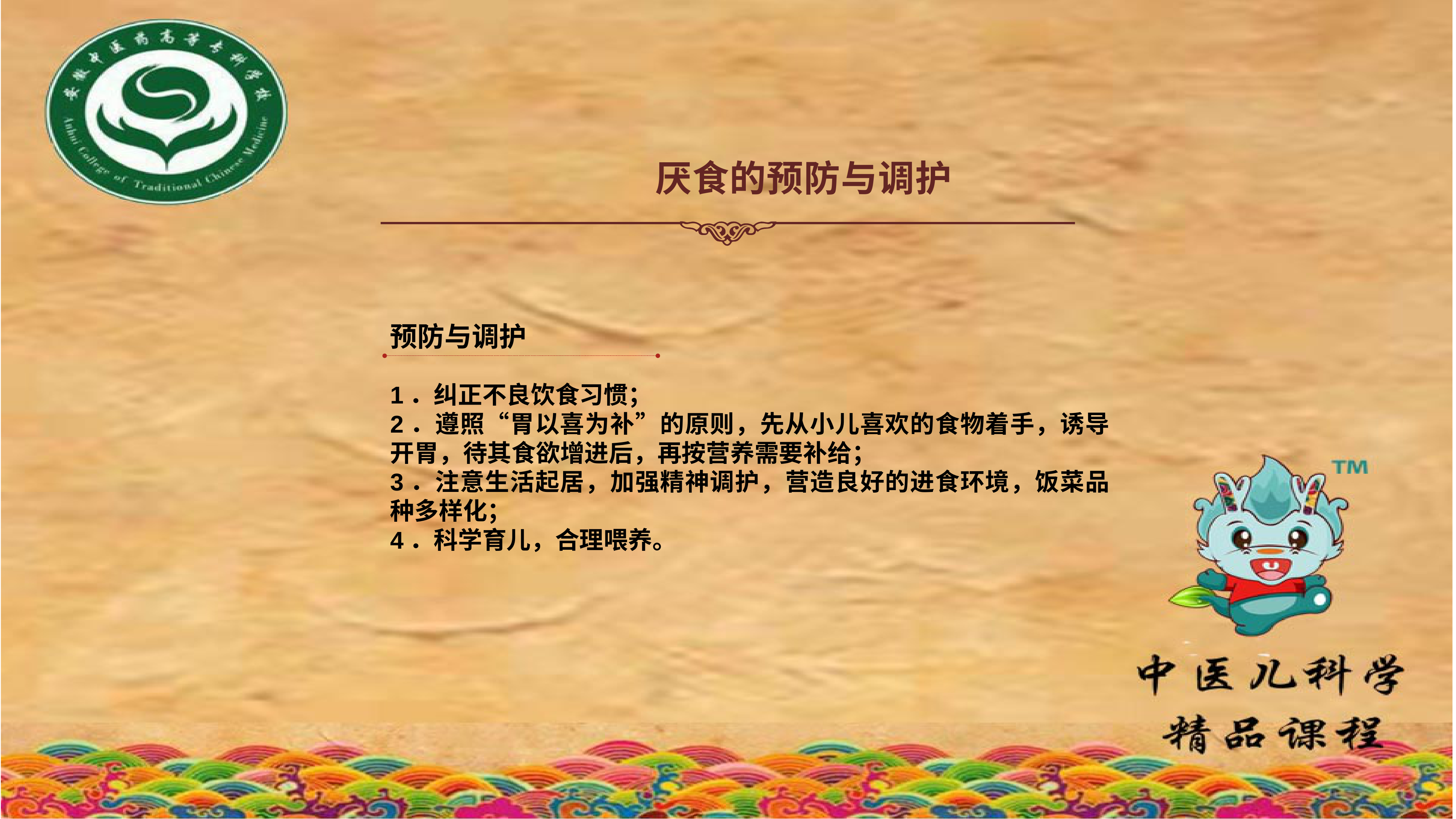

厌食的预防与调护

预防与调护
1．纠正不良饮食习惯；
2．遵照“胃以喜为补”的原则，先从小儿喜欢的食物着手，诱导开胃，待其食欲增进后，再按营养需要补给；
3．注意生活起居，加强精神调护，营造良好的进食环境，饭菜品种多样化；
4．科学育儿，合理喂养。